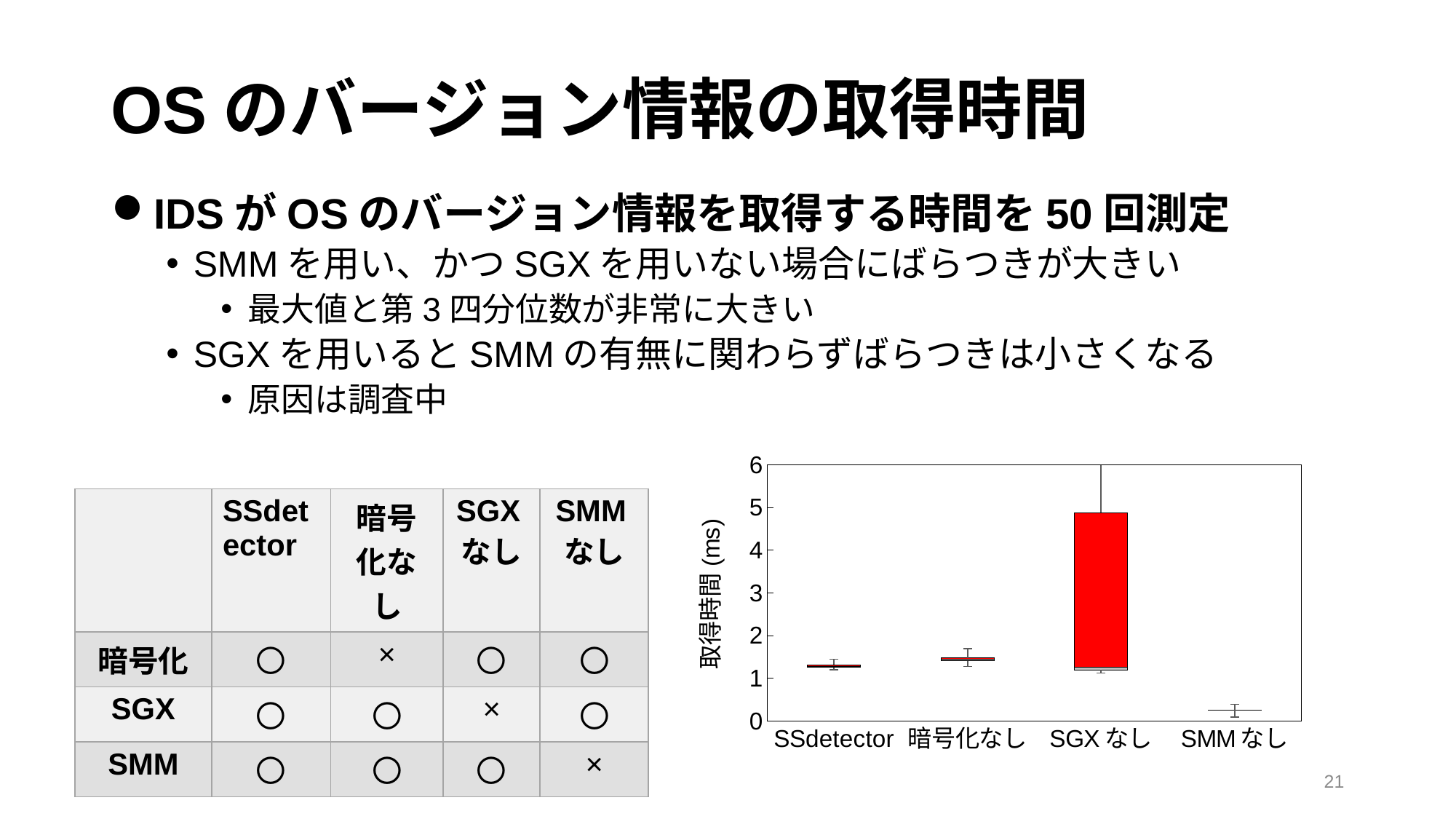

# OSのバージョン情報の取得時間
IDSがOSのバージョン情報を取得する時間を50回測定
SMMを用い、かつSGXを用いない場合にばらつきが大きい
最大値と第3四分位数が非常に大きい
SGXを用いるとSMMの有無に関わらずばらつきは小さくなる
原因は調査中

### Chart

| Category | 第1 | 中央ー第1 | 第3ー中央 |
|---|---|---|---|
| SSdetector | 1.25408425 | 0.019017249999999875 | 0.03892300000000004 |
| 暗号化なし | 1.4086405 | 0.04277249999999988 | 0.02897800000000017 |
| SGXなし | 1.19746025 | 0.06421425000000003 | 3.6189490000000006 |
| SMMなし | 0.253818 | 0.0033370000000000344 | 0.0024017499999999803 |
|  | SSdetector | 暗号化なし | SGXなし | SMMなし |
| --- | --- | --- | --- | --- |
| 暗号化 | 〇 | × | 〇 | 〇 |
| SGX | 〇 | 〇 | × | 〇 |
| SMM | 〇 | 〇 | 〇 | × |
21